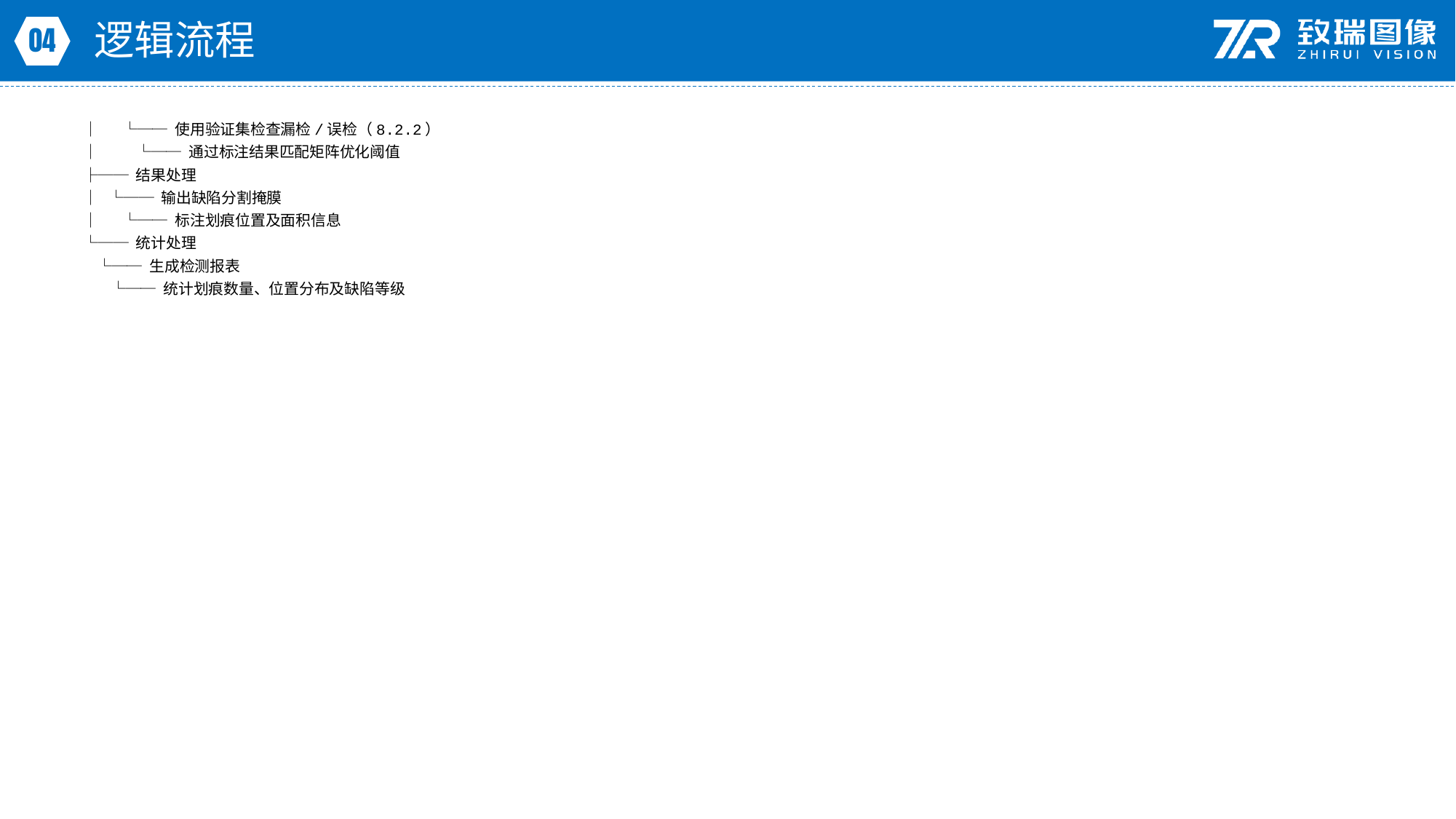

逻辑流程
04

│       └── 使用验证集检查漏检/误检（8.2.2）
│           └── 通过标注结果匹配矩阵优化阈值
├── 结果处理
│   └── 输出缺陷分割掩膜
│       └── 标注划痕位置及面积信息
└── 统计处理
    └── 生成检测报表
        └── 统计划痕数量、位置分布及缺陷等级